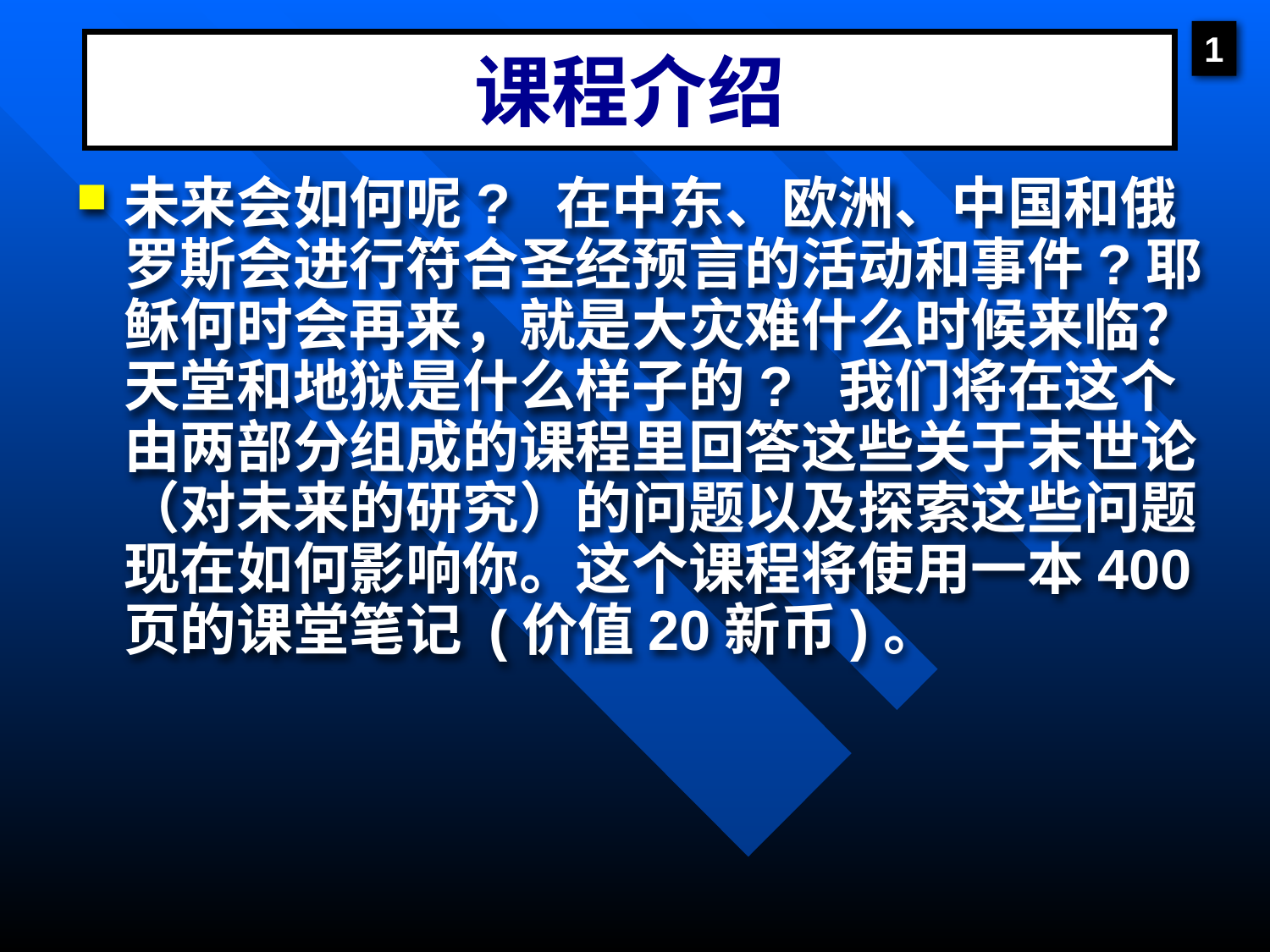

1
# 课程介绍
未来会如何呢?  在中东、欧洲、中国和俄罗斯会进行符合圣经预言的活动和事件?耶稣何时会再来，就是大灾难什么时候来临？天堂和地狱是什么样子的?  我们将在这个由两部分组成的课程里回答这些关于末世论（对未来的研究）的问题以及探索这些问题现在如何影响你。这个课程将使用一本400页的课堂笔记 (价值20新币)。